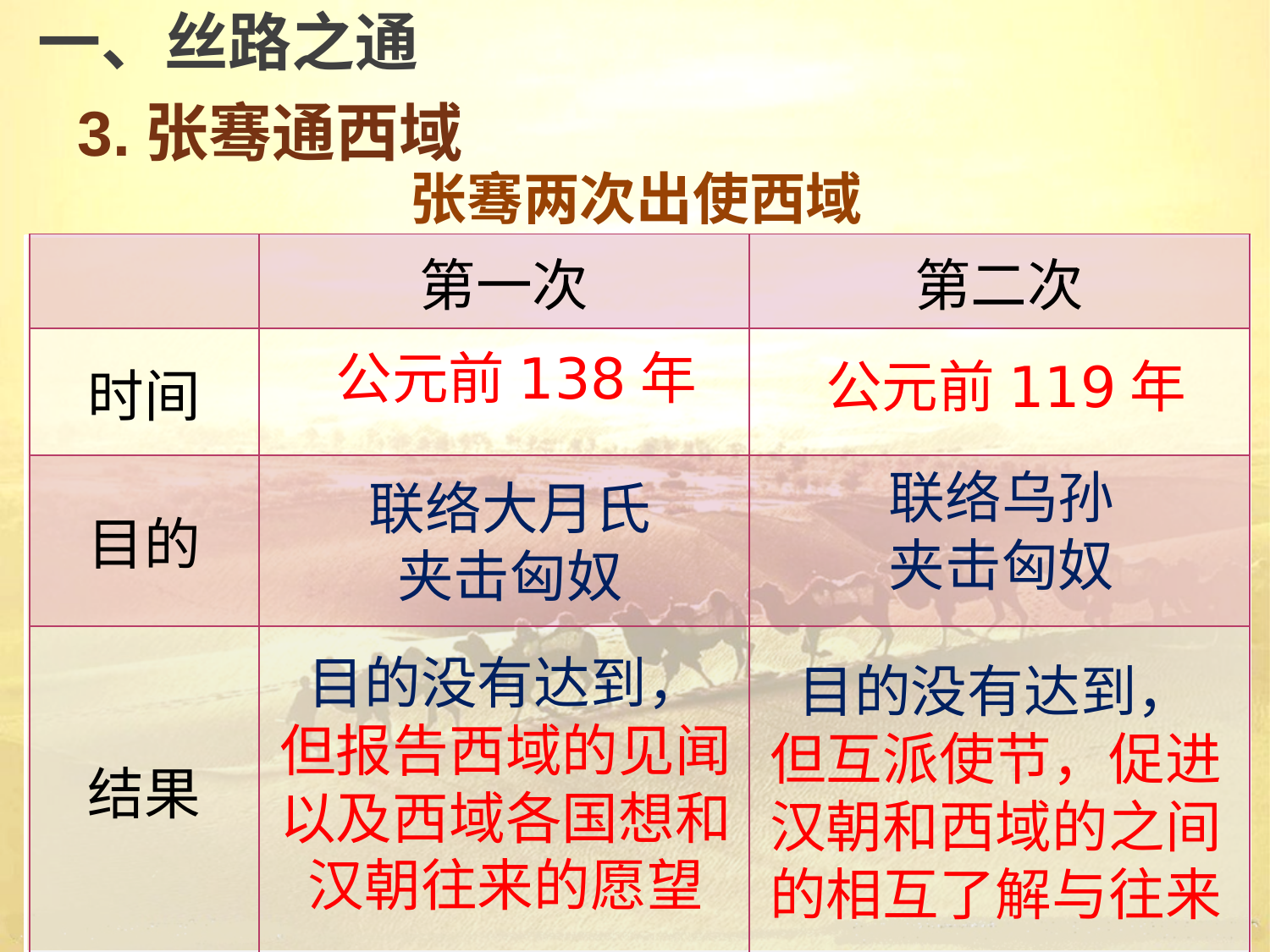

一、丝路之通
3.张骞通西域
# 张骞两次出使西域
|  | 第一次 | 第二次 |
| --- | --- | --- |
| 时间 |  |  |
| 目的 |  |  |
| 结果 |  |  |

公元前138年
公元前119年
联络乌孙
夹击匈奴
联络大月氏
夹击匈奴
目的没有达到，
但报告西域的见闻
以及西域各国想和
汉朝往来的愿望
目的没有达到，
但互派使节，促进
汉朝和西域的之间
的相互了解与往来